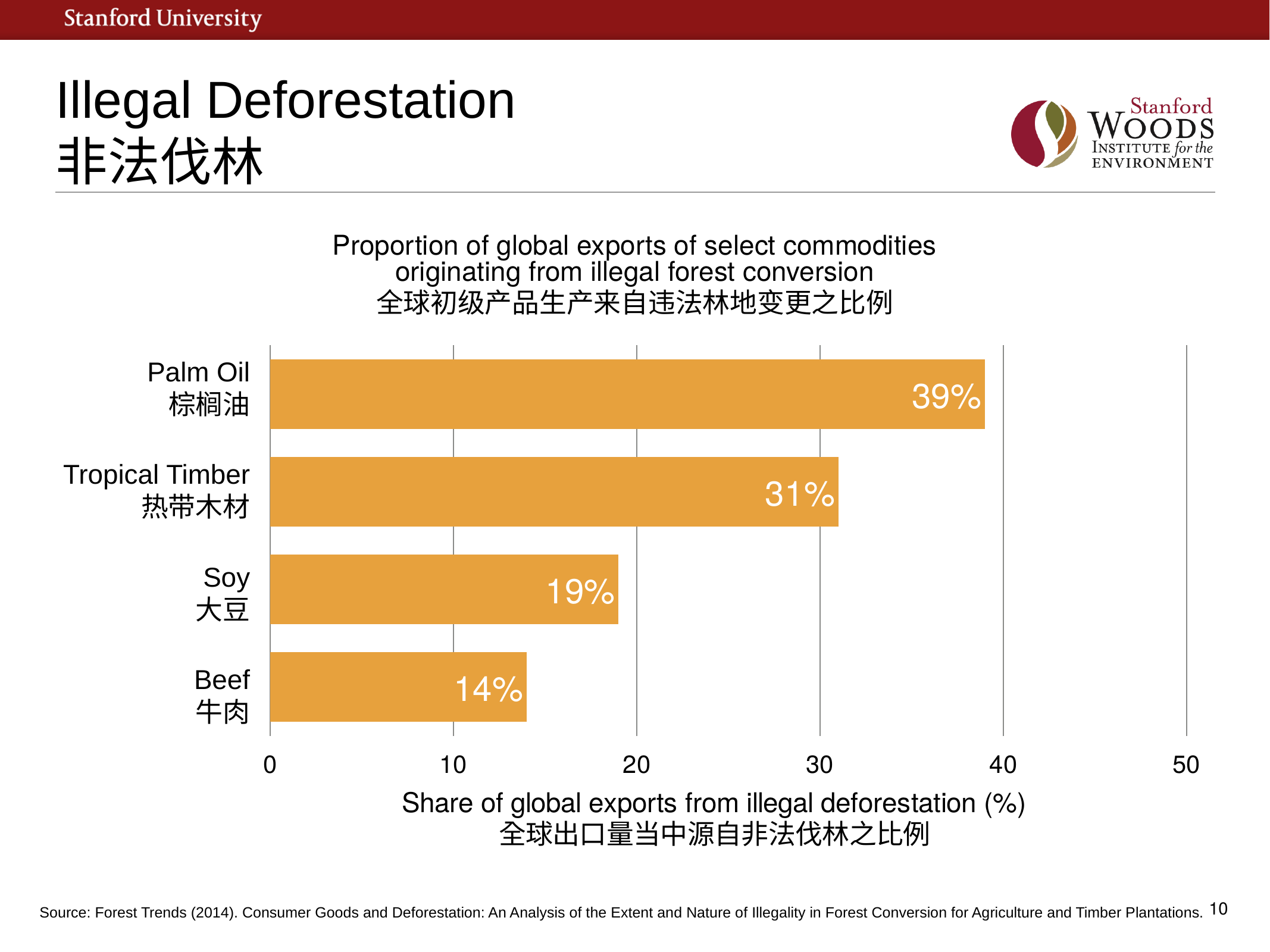

# Illegal Deforestation
非法伐林
Proportion of global exports of select commodities originating from illegal forest conversion
全球初级产品生产来自违法林地变更之比例

### Chart:

| Category | Region 1 |
|---|---|
| Palm Oil
棕榈油 | 39.0 |
| Tropical Timber 热带木材 | 31.0 |
| Soy
大豆 | 19.0 |
| Beef
牛肉 | 14.0 |
Palm Oil
棕榈油
Tropical Timber
热带木材
Soy
大豆
Beef
牛肉
10
Source: Forest Trends (2014). Consumer Goods and Deforestation: An Analysis of the Extent and Nature of Illegality in Forest Conversion for Agriculture and Timber Plantations.